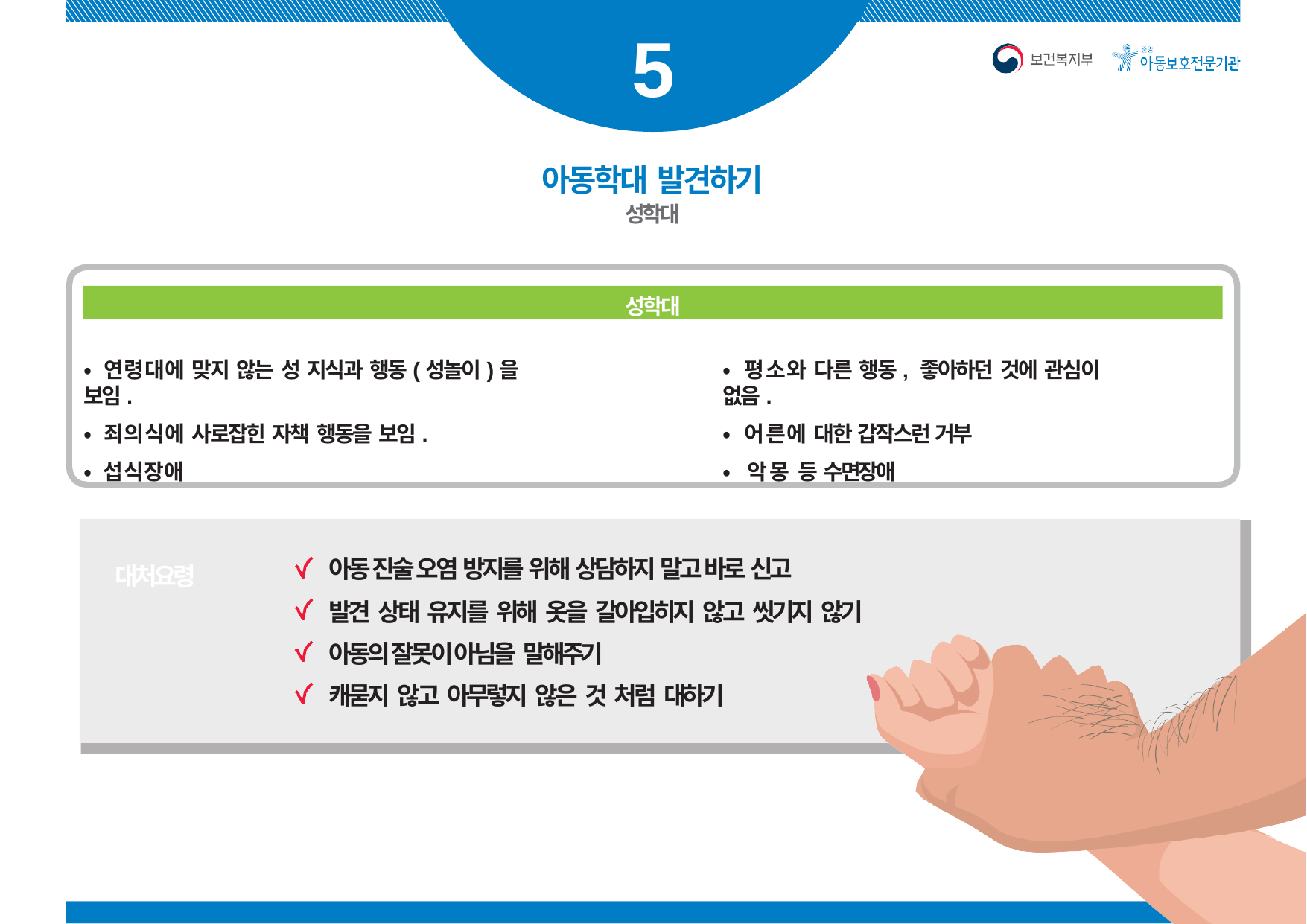

# 5

아동학대 발견하기
성학대

성학대
• 연령대에 맞지 않는 성 지식과 행동(성놀이)을 보임.
• 죄의식에 사로잡힌 자책 행동을 보임.
• 섭식장애
• 평소와 다른 행동, 좋아하던 것에 관심이 없음.
• 어른에 대한 갑작스런 거부
• 악몽 등 수면장애

아동 진술 오염 방지를 위해 상담하지 말고 바로 신고
발견 상태 유지를 위해 옷을 갈아입히지 않고 씻기지 않기  아동의 잘못이 아님을 말해주기
캐묻지 않고 아무렇지 않은 것 처럼 대하기

대처요령